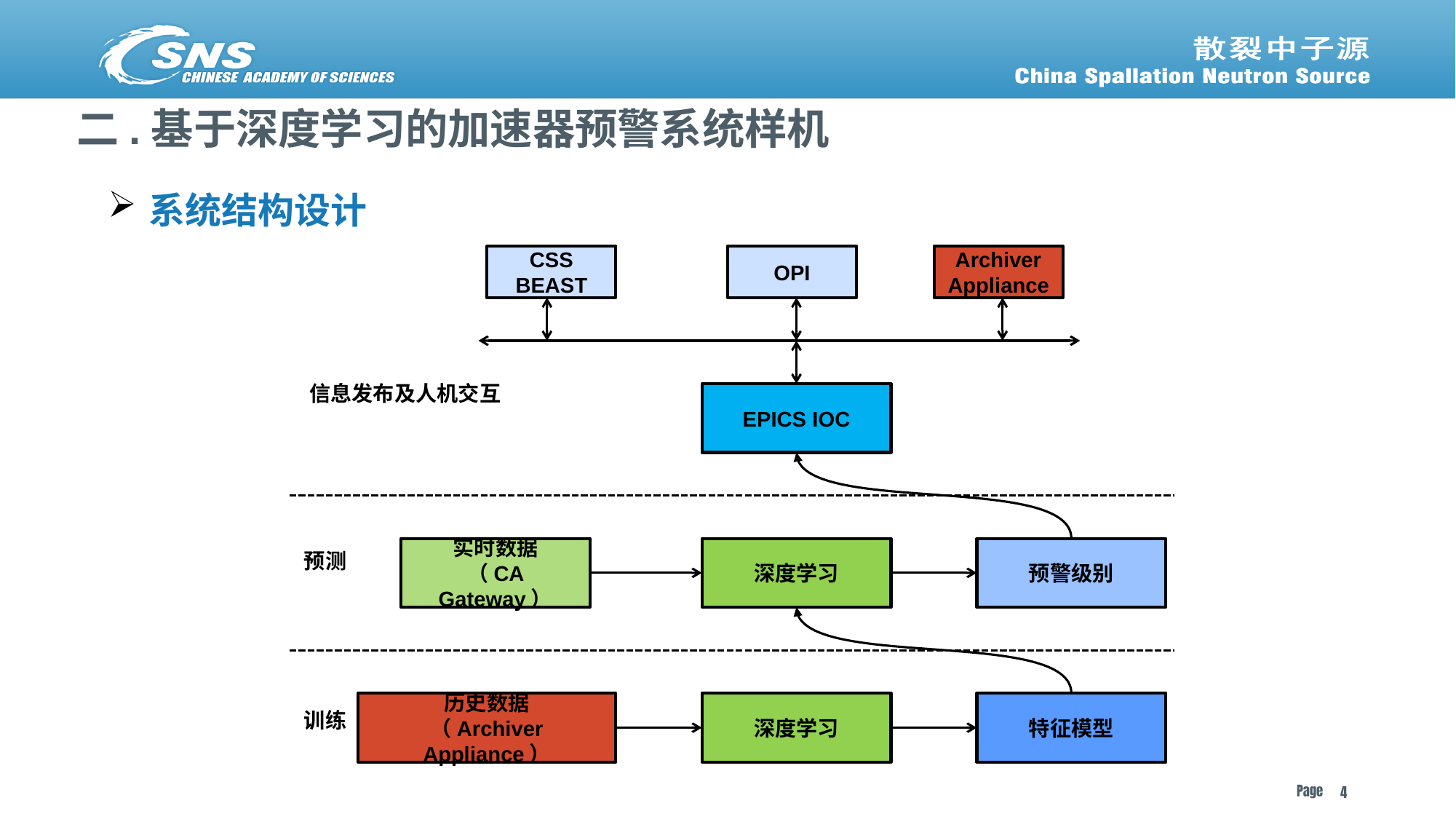

# 二.基于深度学习的加速器预警系统样机
系统结构设计
CSS BEAST
OPI
Archiver Appliance
信息发布及人机交互
EPICS IOC
实时数据
（CA Gateway）
深度学习
预警级别
预测
历史数据
（Archiver Appliance）
深度学习
特征模型
训练
4